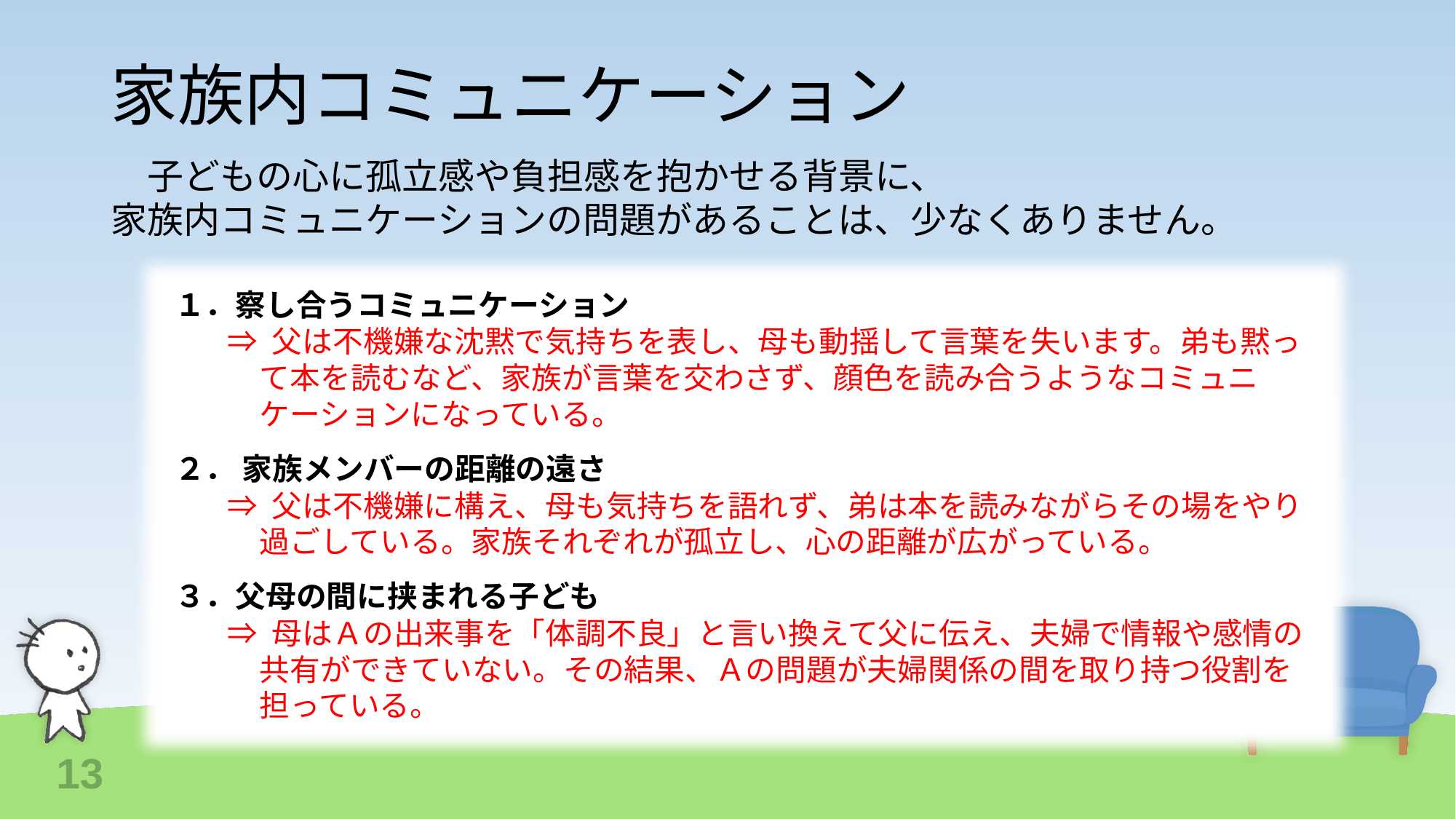

# 家族内コミュニケーション
　子どもの心に孤立感や負担感を抱かせる背景に、
家族内コミュニケーションの問題があることは、少なくありません。
１．察し合うコミュニケーション
⇒ 父は不機嫌な沈黙で気持ちを表し、母も動揺して言葉を失います。弟も黙って本を読むなど、家族が言葉を交わさず、顔色を読み合うようなコミュニケーションになっている。
２． 家族メンバーの距離の遠さ
⇒ 父は不機嫌に構え、母も気持ちを語れず、弟は本を読みながらその場をやり過ごしている。家族それぞれが孤立し、心の距離が広がっている。
３．父母の間に挟まれる子ども
⇒ 母はＡの出来事を「体調不良」と言い換えて父に伝え、夫婦で情報や感情の共有ができていない。その結果、Ａの問題が夫婦関係の間を取り持つ役割を担っている。
13